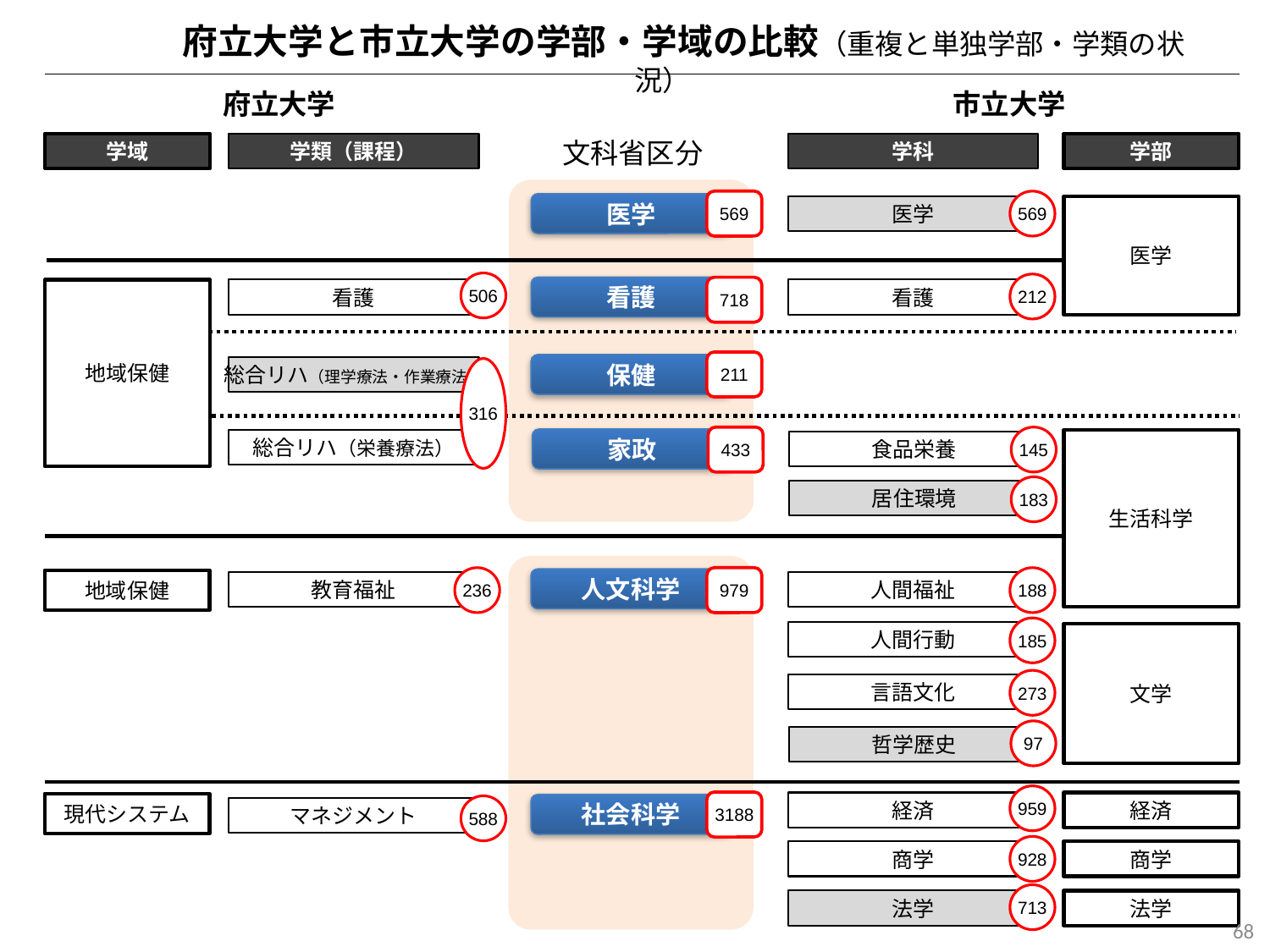

府立大学と市立大学の学部・学域の比較（重複と単独学部・学類の状況）
府立大学
市立大学
文科省区分
学域
学類（課程）
学科
学部

569
569
医学
医学
医学
506
212
看護
718
看護
看護
地域保健
211
保健
総合リハ（理学療法・作業療法）
316
433
145
家政
食品栄養
183
居住環境
総合リハ（栄養療法）
生活科学

236
教育福祉
979
人文科学
188
人間福祉
地域保健
185
人間行動
文学
273
言語文化
97
哲学歴史
959
3188
経済
経済
現代システム
社会科学
588
マネジメント
928
商学
商学
713
法学
法学
68